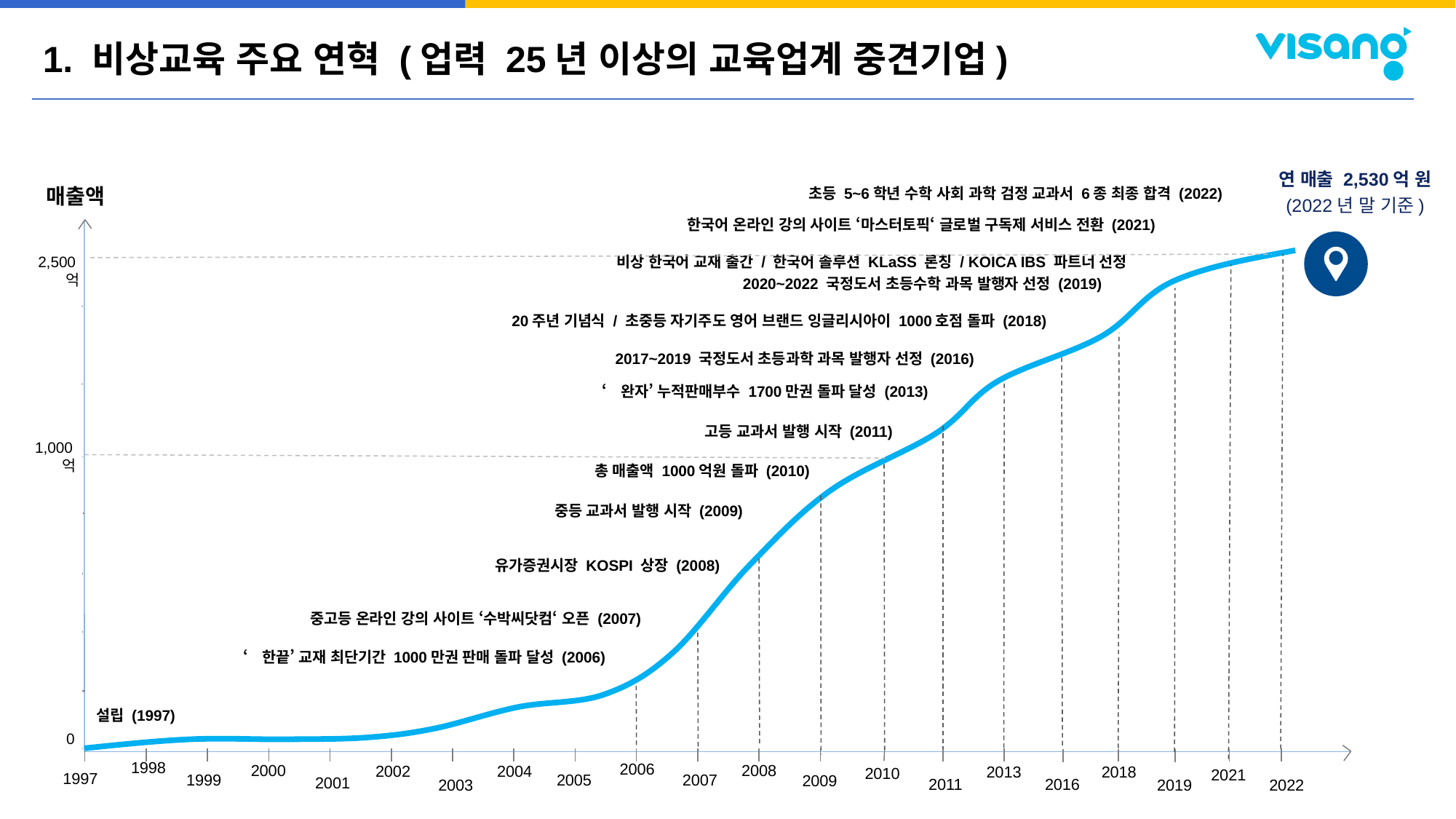

1. 비상교육 주요 연혁 (업력 25년 이상의 교육업계 중견기업)
연 매출 2,530억 원
(2022년 말 기준)
초등 5~6학년 수학 사회 과학 검정 교과서 6종 최종 합격 (2022)
매출액
한국어 온라인 강의 사이트 ‘마스터토픽‘ 글로벌 구독제 서비스 전환 (2021)

비상 한국어 교재 출간 / 한국어 솔루션 KLaSS 론칭 / KOICA IBS 파트너 선정
2020~2022 국정도서 초등수학 과목 발행자 선정 (2019)
2,500억

20주년 기념식 / 초중등 자기주도 영어 브랜드 잉글리시아이 1000호점 돌파 (2018)
2017~2019 국정도서 초등과학 과목 발행자 선정 (2016)
‘완자’ 누적판매부수 1700만권 돌파 달성 (2013)
고등 교과서 발행 시작 (2011)
1,000억
총 매출액 1000억원 돌파 (2010)
중등 교과서 발행 시작 (2009)
유가증권시장 KOSPI 상장 (2008)
중고등 온라인 강의 사이트 ‘수박씨닷컴‘ 오픈 (2007)
‘한끝’ 교재 최단기간 1000만권 판매 돌파 달성 (2006)
설립 (1997)
0
1998
2006
2000
2008
2004
2002
2013
2018
2010
2021
1997
1999
2005
2007
2009
2001
2011
2016
2003
2019
2022